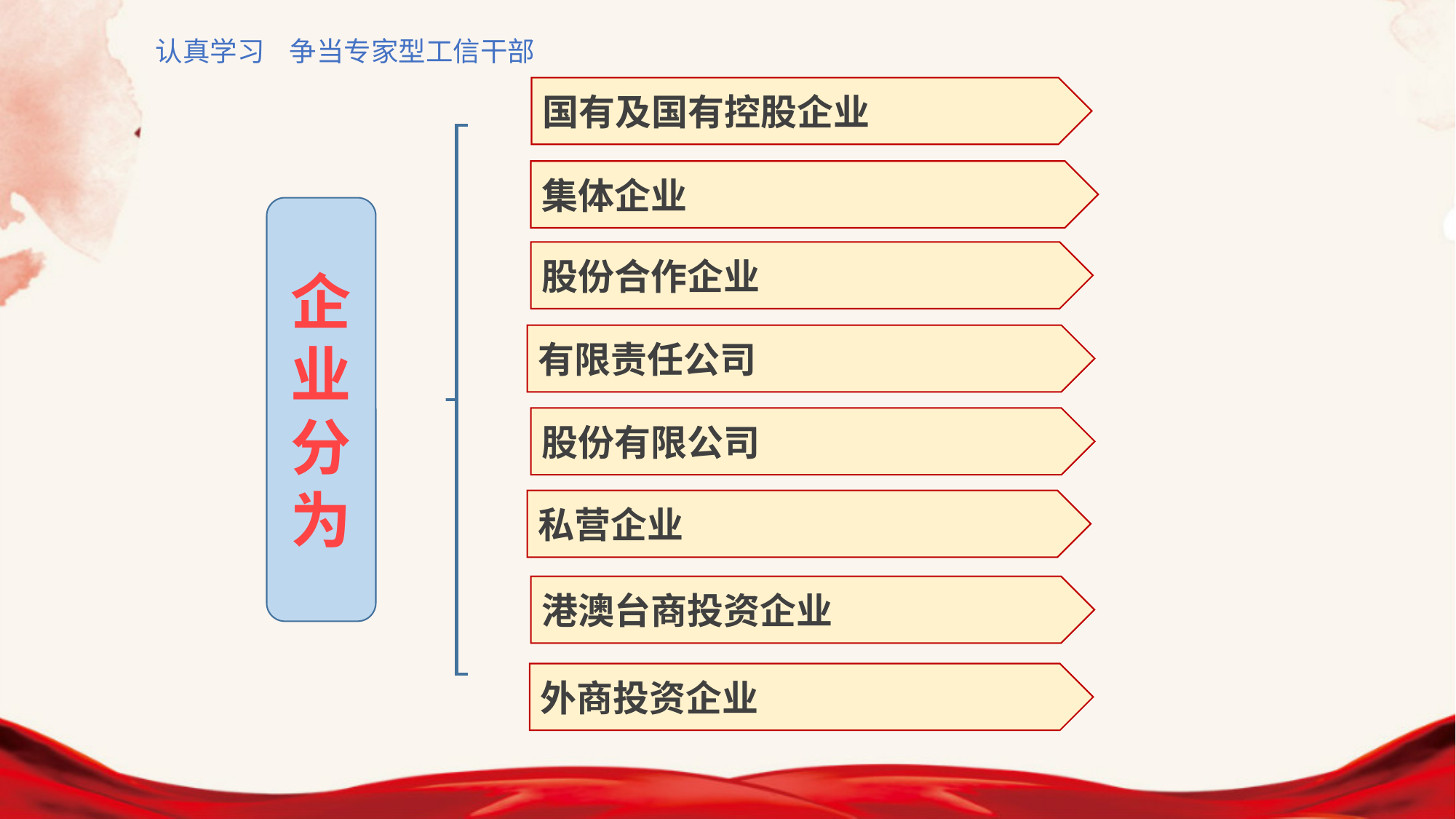

认真学习    争当专家型工信干部
国有及国有控股企业

集体企业
企业分为
股份合作企业
有限责任公司
股份有限公司
私营企业
港澳台商投资企业
外商投资企业